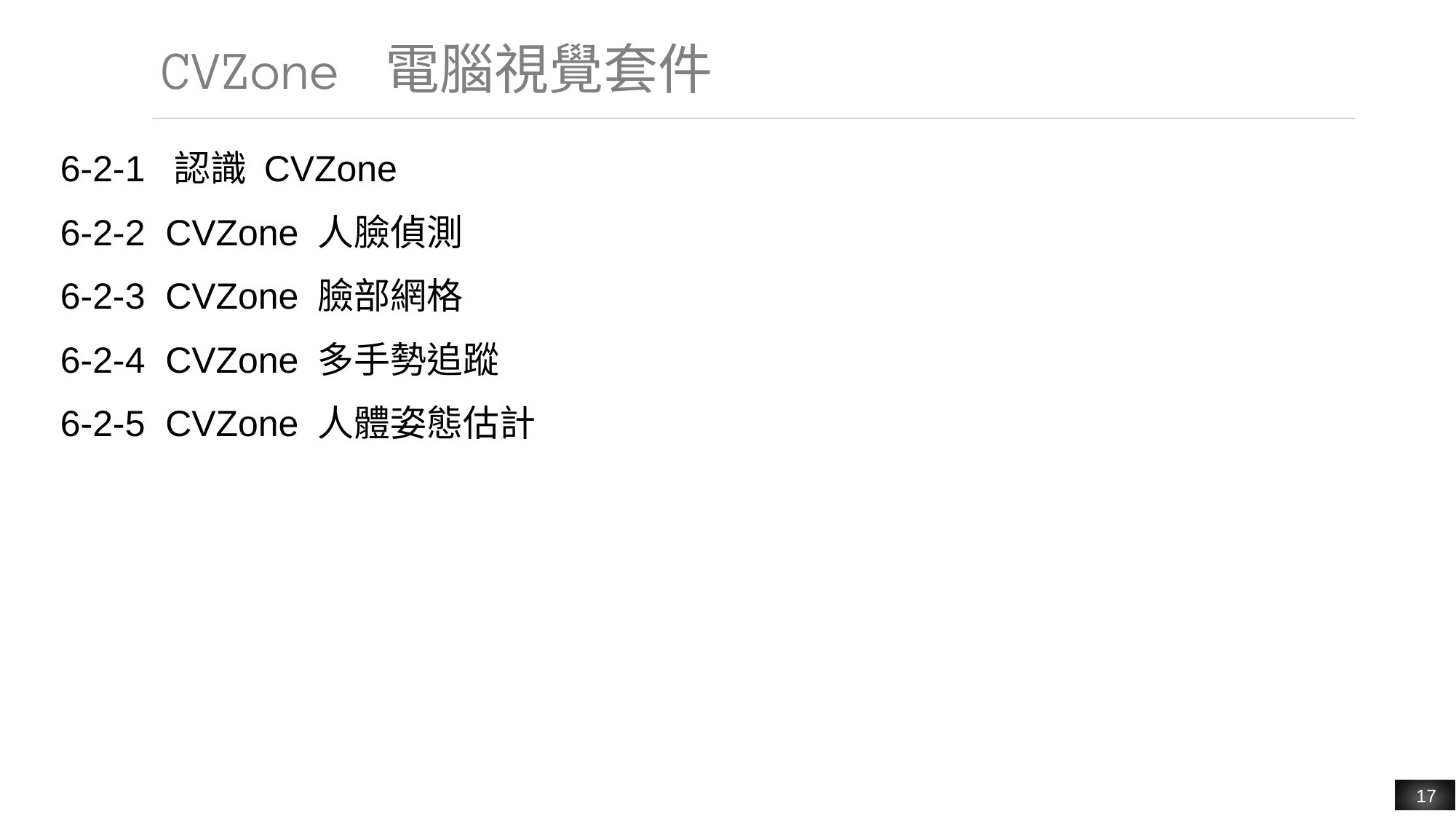

# CVZone 電腦視覺套件
6-2-1  認識 CVZone
6-2-2  CVZone 人臉偵測
6-2-3  CVZone 臉部網格
6-2-4  CVZone 多手勢追蹤
6-2-5  CVZone 人體姿態估計